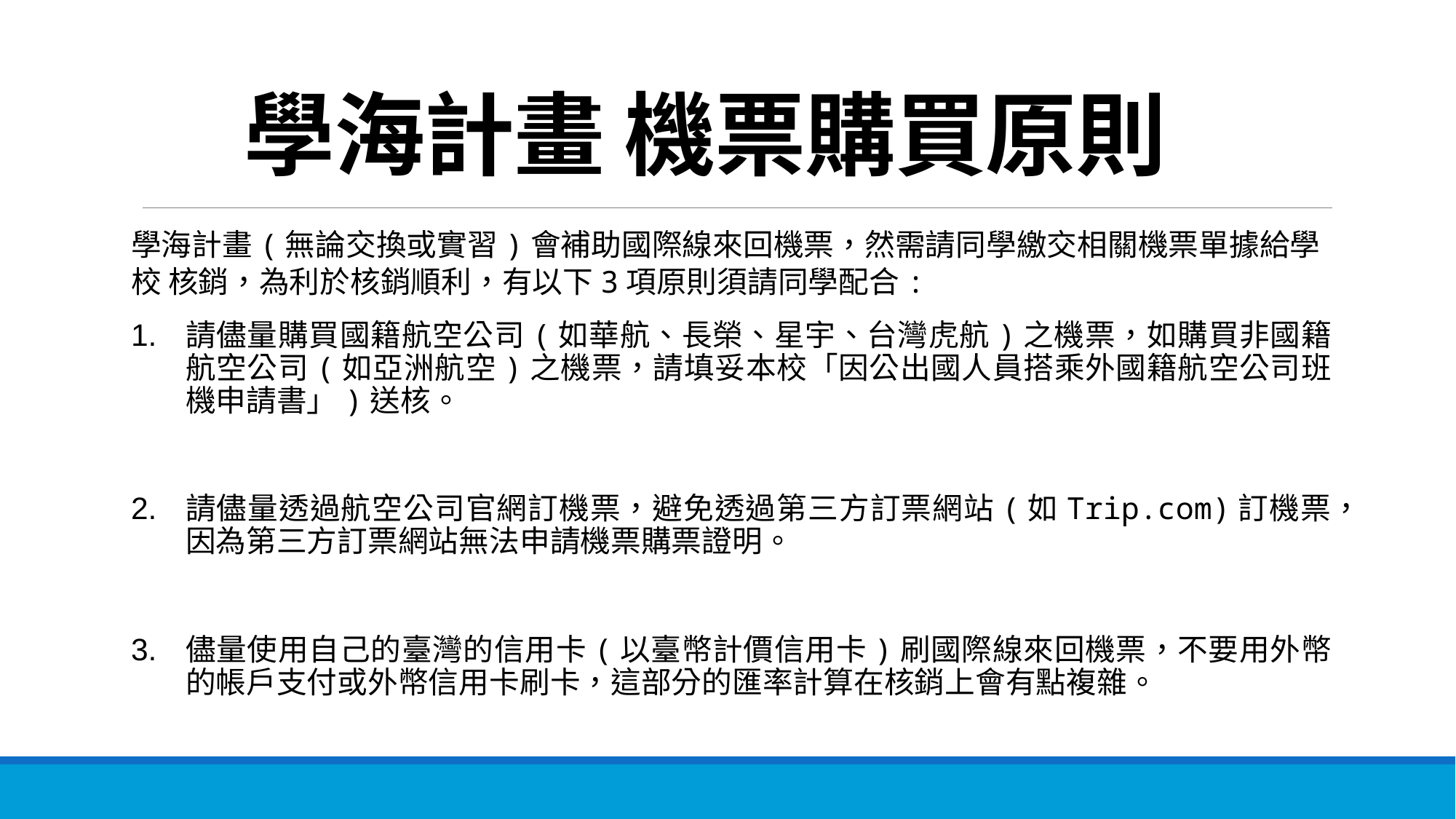

# 學海計畫 機票購買原則
學海計畫(無論交換或實習)會補助國際線來回機票，然需請同學繳交相關機票單據給學校 核銷，為利於核銷順利，有以下3項原則須請同學配合:
請儘量購買國籍航空公司(如華航、長榮、星宇、台灣虎航)之機票，如購買非國籍航空公司(如亞洲航空)之機票，請填妥本校「因公出國人員搭乘外國籍航空公司班機申請書」)送核。

請儘量透過航空公司官網訂機票，避免透過第三方訂票網站(如Trip.com)訂機票，因為第三方訂票網站無法申請機票購票證明。

儘量使用自己的臺灣的信用卡(以臺幣計價信用卡)刷國際線來回機票，不要用外幣的帳戶支付或外幣信用卡刷卡，這部分的匯率計算在核銷上會有點複雜。